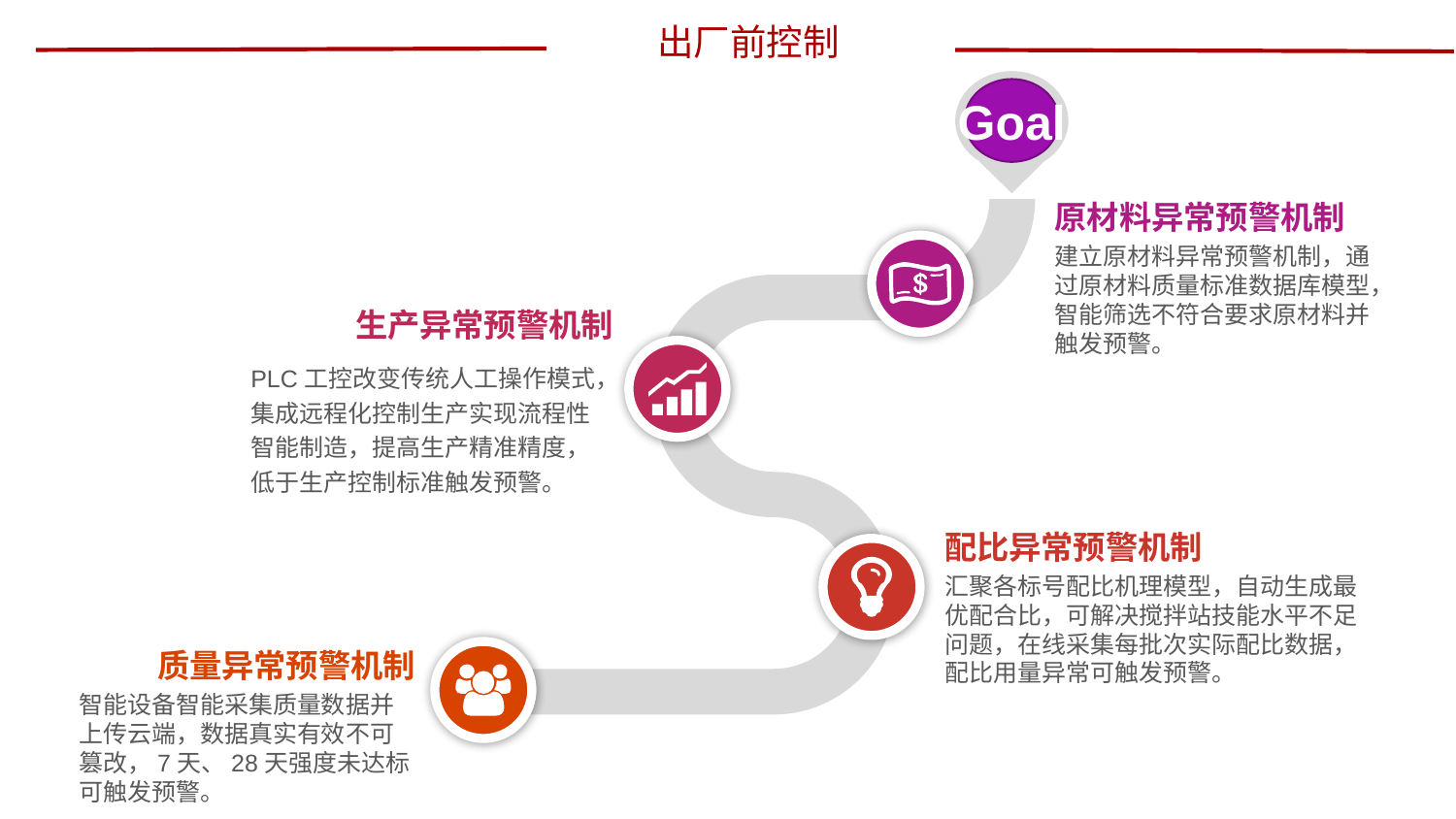

出厂前控制

Goal
原材料异常预警机制
建立原材料异常预警机制，通过原材料质量标准数据库模型，智能筛选不符合要求原材料并触发预警。

生产异常预警机制
PLC工控改变传统人工操作模式，集成远程化控制生产实现流程性智能制造，提高生产精准精度，低于生产控制标准触发预警。

配比异常预警机制
汇聚各标号配比机理模型，自动生成最优配合比，可解决搅拌站技能水平不足问题，在线采集每批次实际配比数据，配比用量异常可触发预警。

质量异常预警机制
智能设备智能采集质量数据并上传云端，数据真实有效不可篡改，7天、28天强度未达标可触发预警。